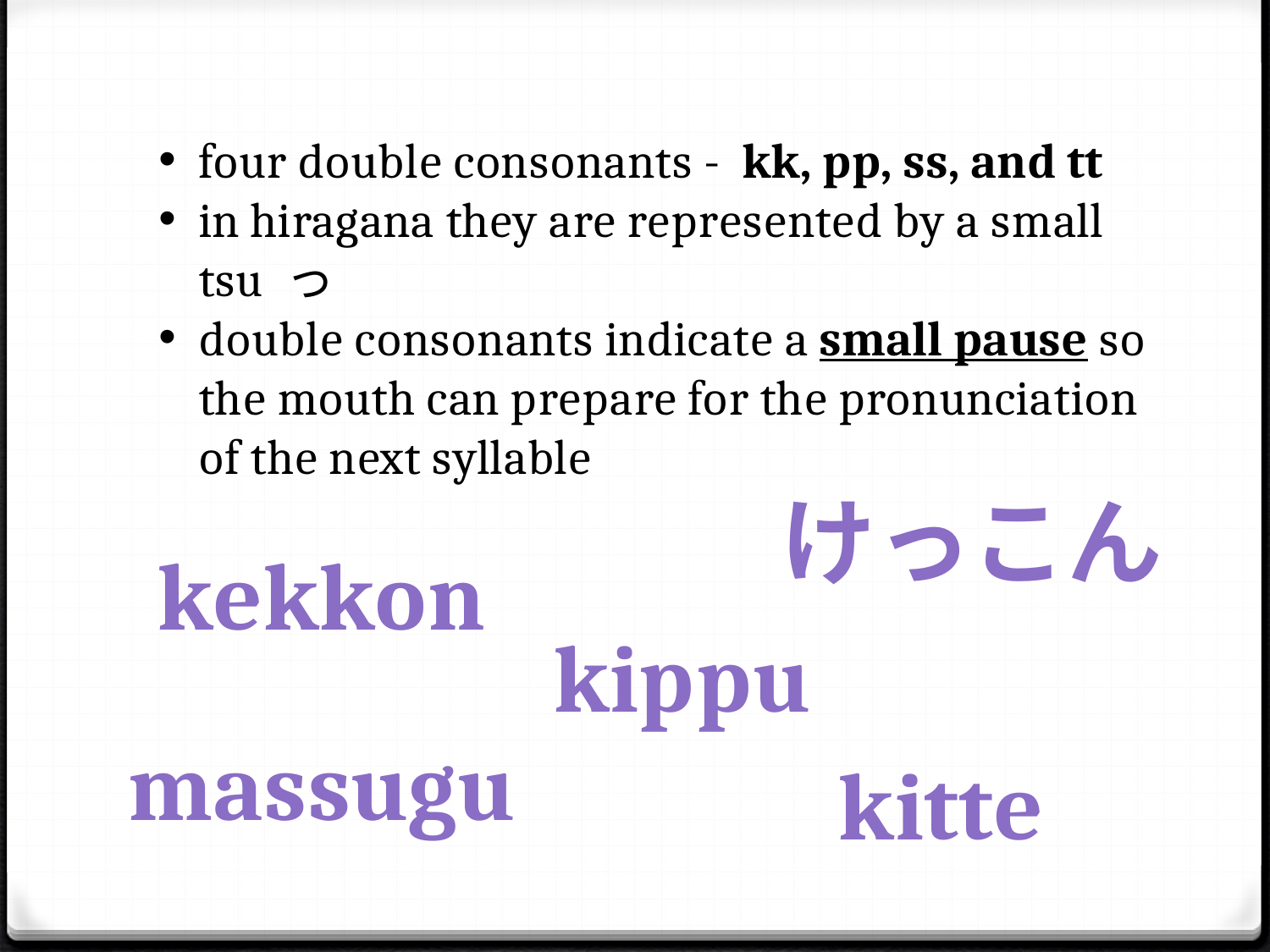

four double consonants -  kk, pp, ss, and tt
in hiragana they are represented by a small tsu っ
double consonants indicate a small pause so the mouth can prepare for the pronunciation of the next syllable
けっこん
kekkon
kippu
massugu
kitte